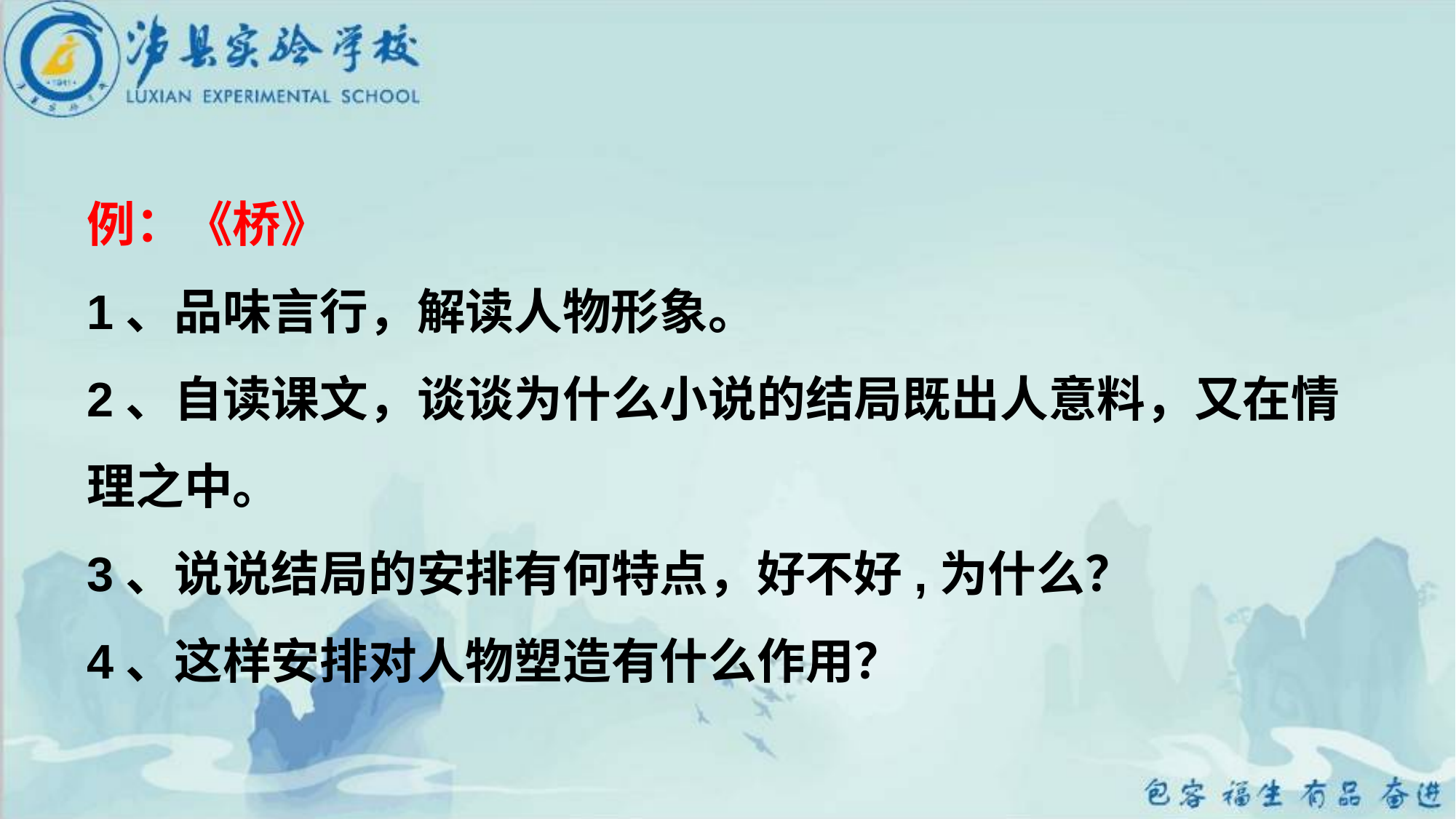

例：《桥》
1、品味言行，解读人物形象。
2、自读课文，谈谈为什么小说的结局既出人意料，又在情理之中。
3、说说结局的安排有何特点，好不好,为什么？
4、这样安排对人物塑造有什么作用？